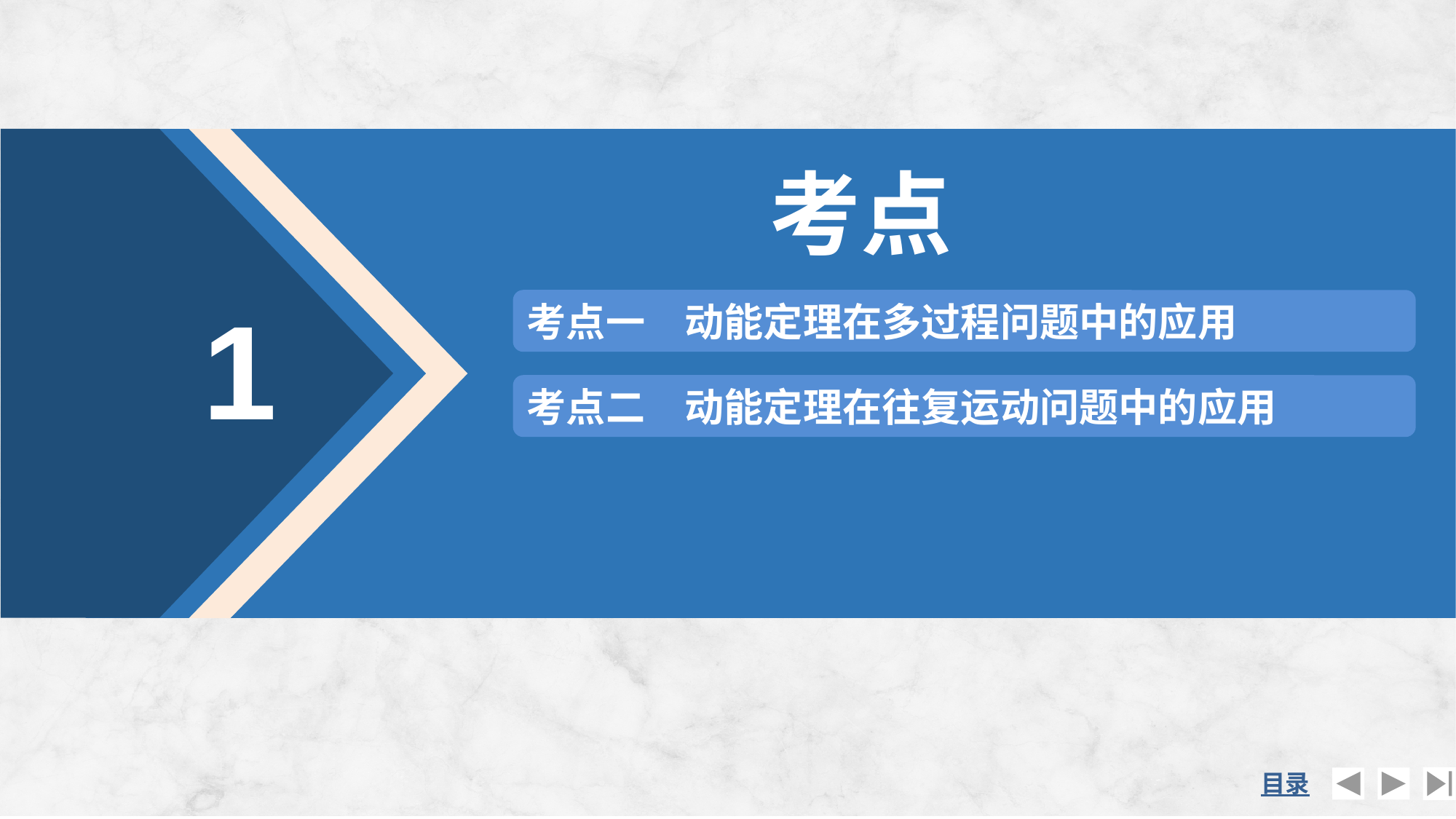

考点
1
考点一　动能定理在多过程问题中的应用
考点二　动能定理在往复运动问题中的应用